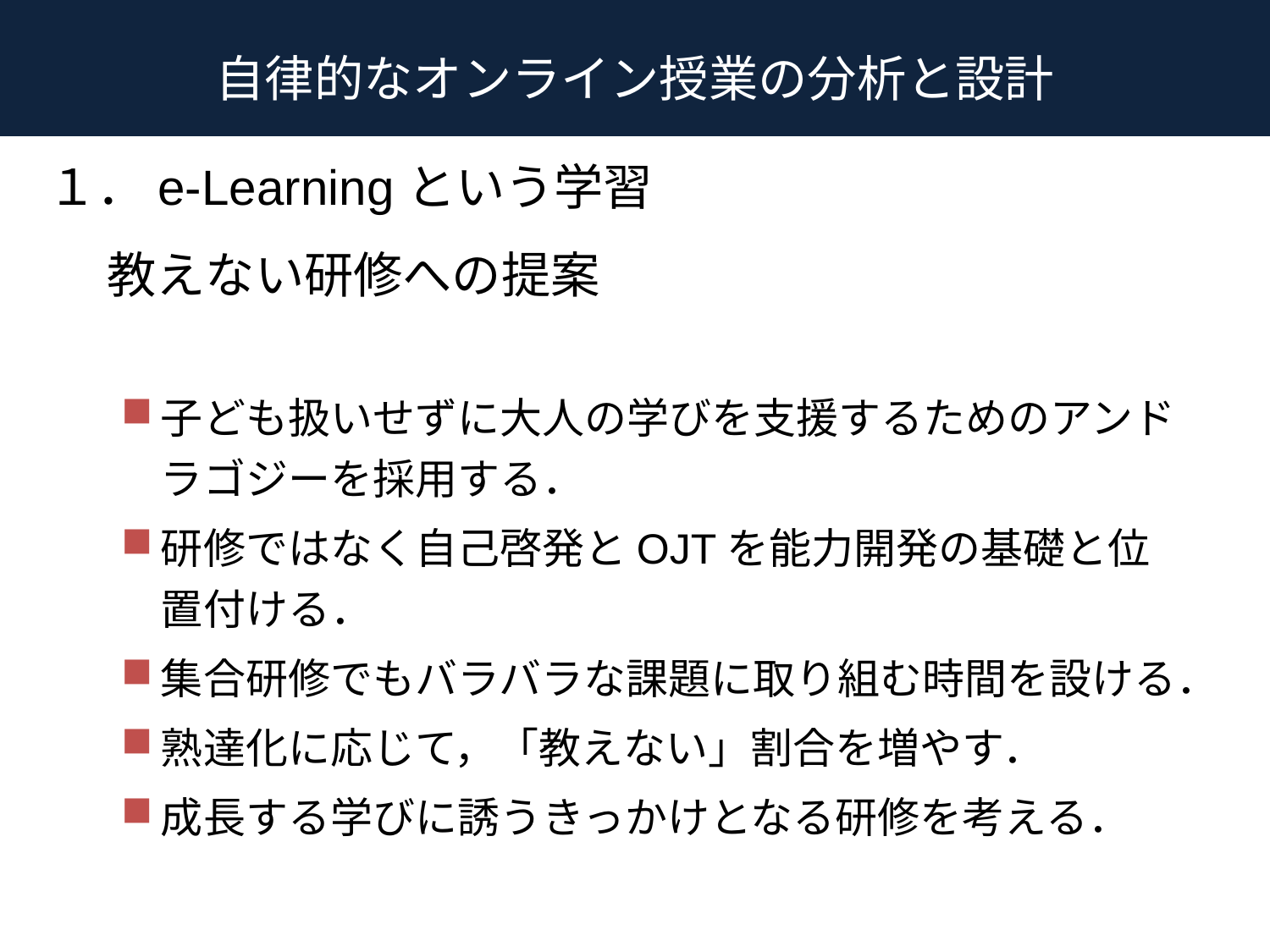

# 自律的なオンライン授業の分析と設計
１．e-Learningという学習
　教えない研修への提案

子ども扱いせずに大人の学びを支援するためのアンドラゴジーを採用する．
研修ではなく自己啓発とOJTを能力開発の基礎と位置付ける．
集合研修でもバラバラな課題に取り組む時間を設ける．
熟達化に応じて，「教えない」割合を増やす．
成長する学びに誘うきっかけとなる研修を考える．